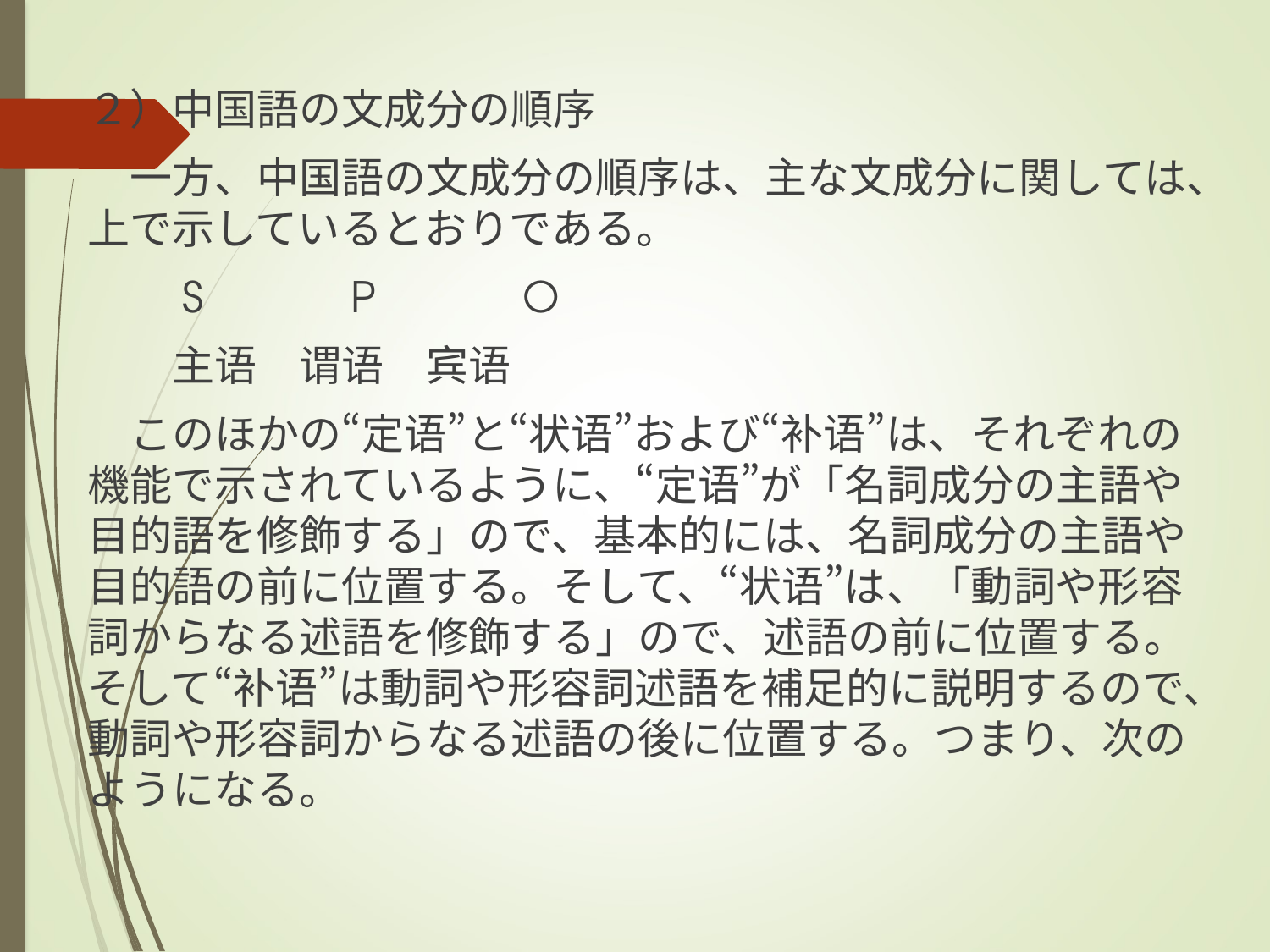

２）中国語の文成分の順序
　一方、中国語の文成分の順序は、主な文成分に関しては、上で示しているとおりである。
　　S　　　P　　　O
　　主语　谓语　宾语
　このほかの“定语”と“状语”および“补语”は、それぞれの機能で示されているように、“定语”が「名詞成分の主語や目的語を修飾する」ので、基本的には、名詞成分の主語や目的語の前に位置する。そして、“状语”は、「動詞や形容詞からなる述語を修飾する」ので、述語の前に位置する。そして“补语”は動詞や形容詞述語を補足的に説明するので、動詞や形容詞からなる述語の後に位置する。つまり、次のようになる。